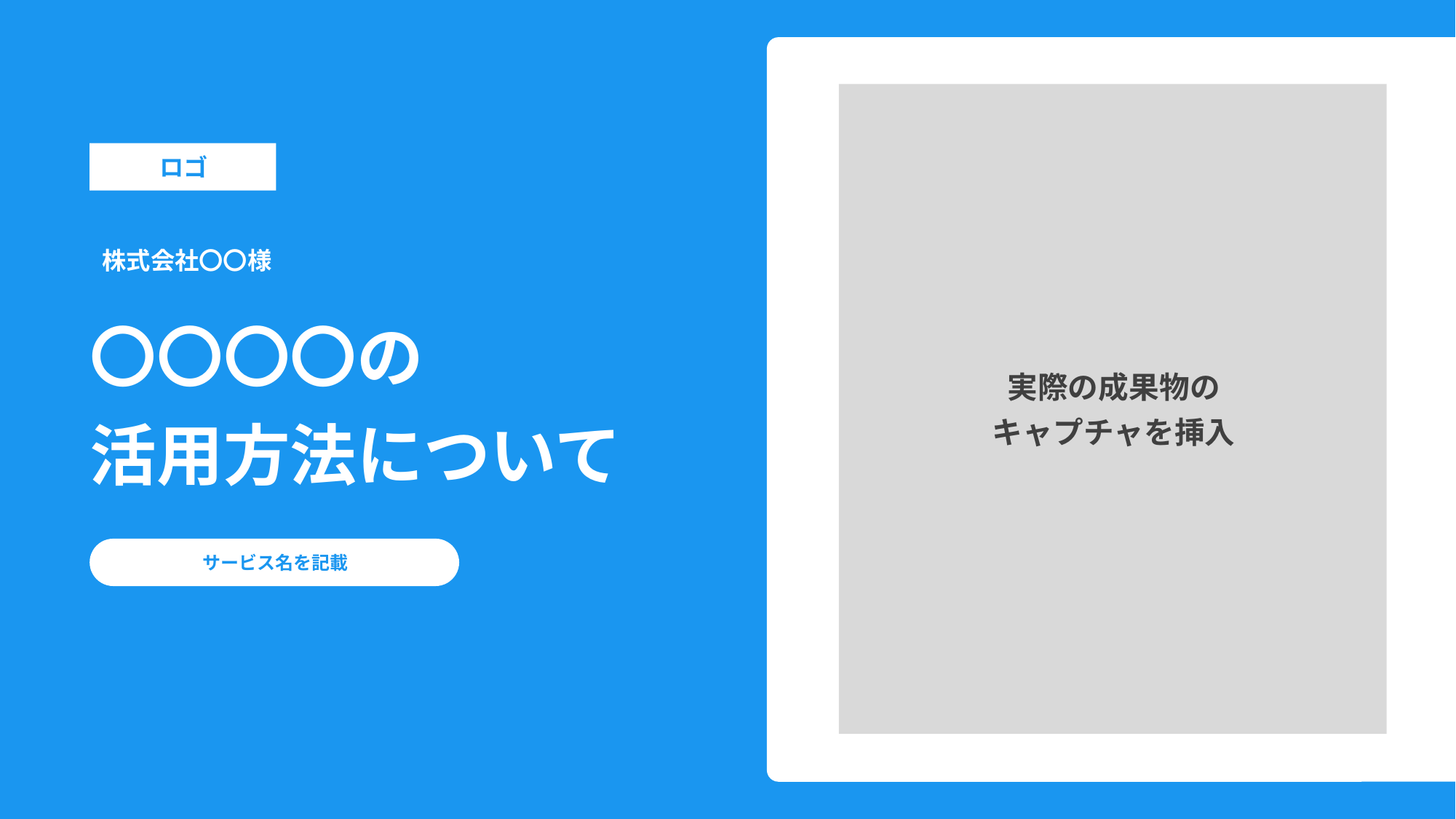

実際の成果物の
キャプチャを挿入
ロゴ
株式会社〇〇様
〇〇〇〇の
活用方法について
サービス名を記載